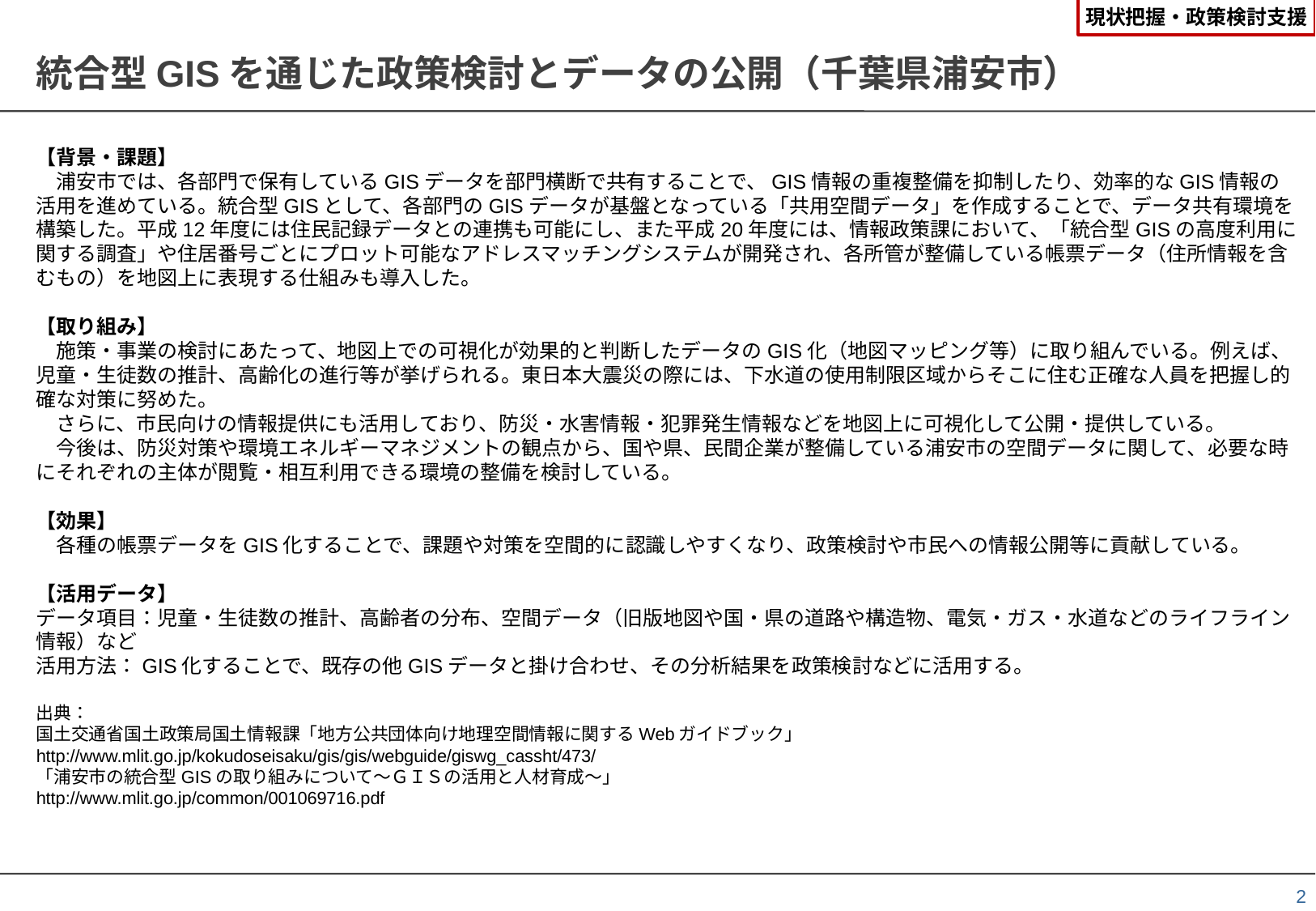

現状把握・政策検討支援
# 統合型GISを通じた政策検討とデータの公開（千葉県浦安市）
【背景・課題】
　浦安市では、各部門で保有しているGISデータを部門横断で共有することで、GIS情報の重複整備を抑制したり、効率的なGIS情報の活用を進めている。統合型GISとして、各部門のGISデータが基盤となっている「共用空間データ」を作成することで、データ共有環境を構築した。平成12年度には住民記録データとの連携も可能にし、また平成20年度には、情報政策課において、「統合型GISの高度利用に関する調査」や住居番号ごとにプロット可能なアドレスマッチングシステムが開発され、各所管が整備している帳票データ（住所情報を含むもの）を地図上に表現する仕組みも導入した。

【取り組み】
　施策・事業の検討にあたって、地図上での可視化が効果的と判断したデータのGIS化（地図マッピング等）に取り組んでいる。例えば、児童・生徒数の推計、高齢化の進行等が挙げられる。東日本大震災の際には、下水道の使用制限区域からそこに住む正確な人員を把握し的確な対策に努めた。
　さらに、市民向けの情報提供にも活用しており、防災・水害情報・犯罪発生情報などを地図上に可視化して公開・提供している。
　今後は、防災対策や環境エネルギーマネジメントの観点から、国や県、民間企業が整備している浦安市の空間データに関して、必要な時にそれぞれの主体が閲覧・相互利用できる環境の整備を検討している。

【効果】
　各種の帳票データをGIS化することで、課題や対策を空間的に認識しやすくなり、政策検討や市民への情報公開等に貢献している。

【活用データ】
データ項目：児童・生徒数の推計、高齢者の分布、空間データ（旧版地図や国・県の道路や構造物、電気・ガス・水道などのライフライン情報）など
活用方法：GIS化することで、既存の他GISデータと掛け合わせ、その分析結果を政策検討などに活用する。

出典：
国土交通省国土政策局国土情報課「地方公共団体向け地理空間情報に関するWebガイドブック」
http://www.mlit.go.jp/kokudoseisaku/gis/gis/webguide/giswg_cassht/473/
「浦安市の統合型GISの取り組みについて～ＧＩＳの活用と人材育成～」
http://www.mlit.go.jp/common/001069716.pdf
2